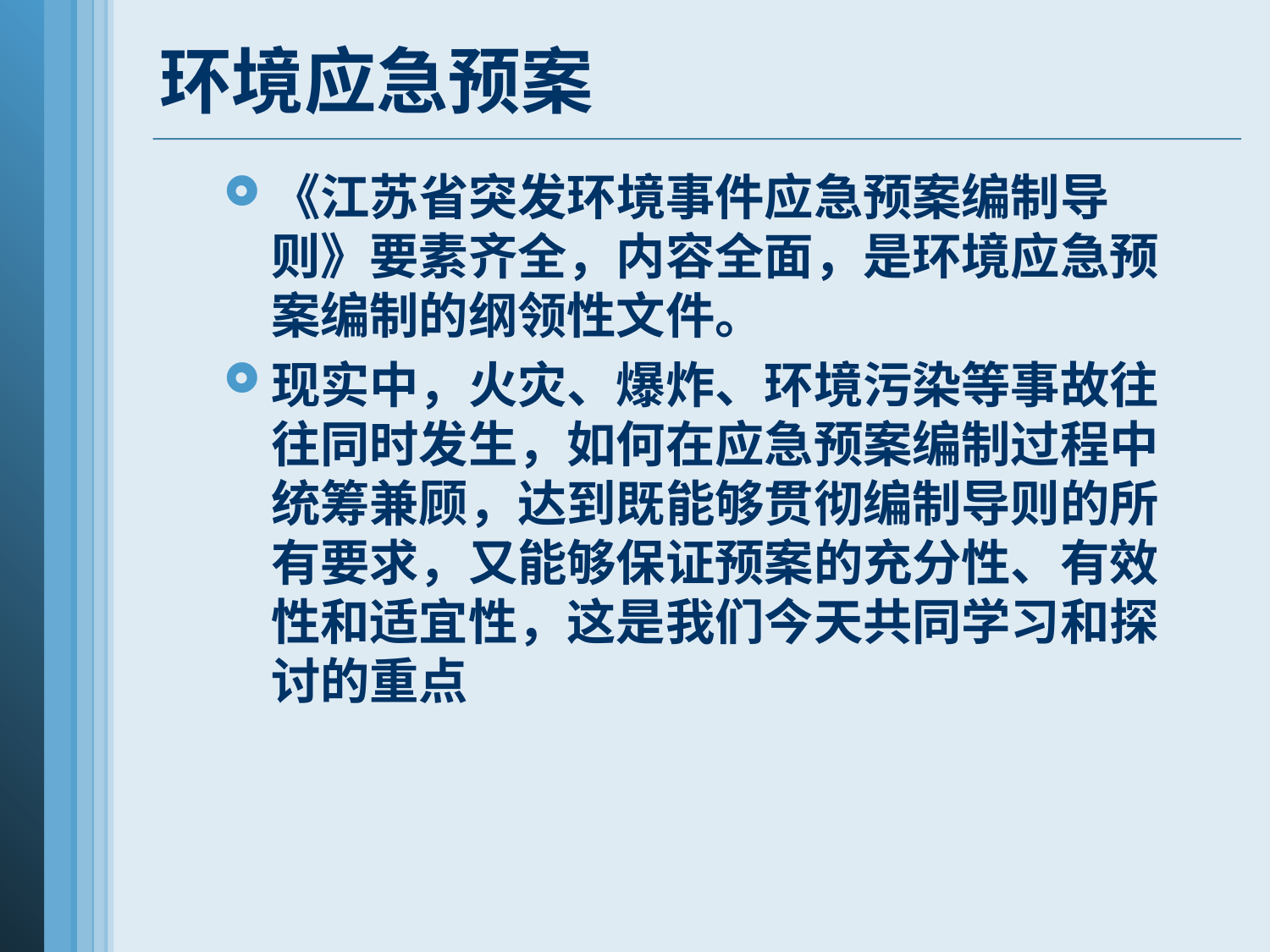

# 环境应急预案
《江苏省突发环境事件应急预案编制导则》要素齐全，内容全面，是环境应急预案编制的纲领性文件。
现实中，火灾、爆炸、环境污染等事故往往同时发生，如何在应急预案编制过程中统筹兼顾，达到既能够贯彻编制导则的所有要求，又能够保证预案的充分性、有效性和适宜性，这是我们今天共同学习和探讨的重点